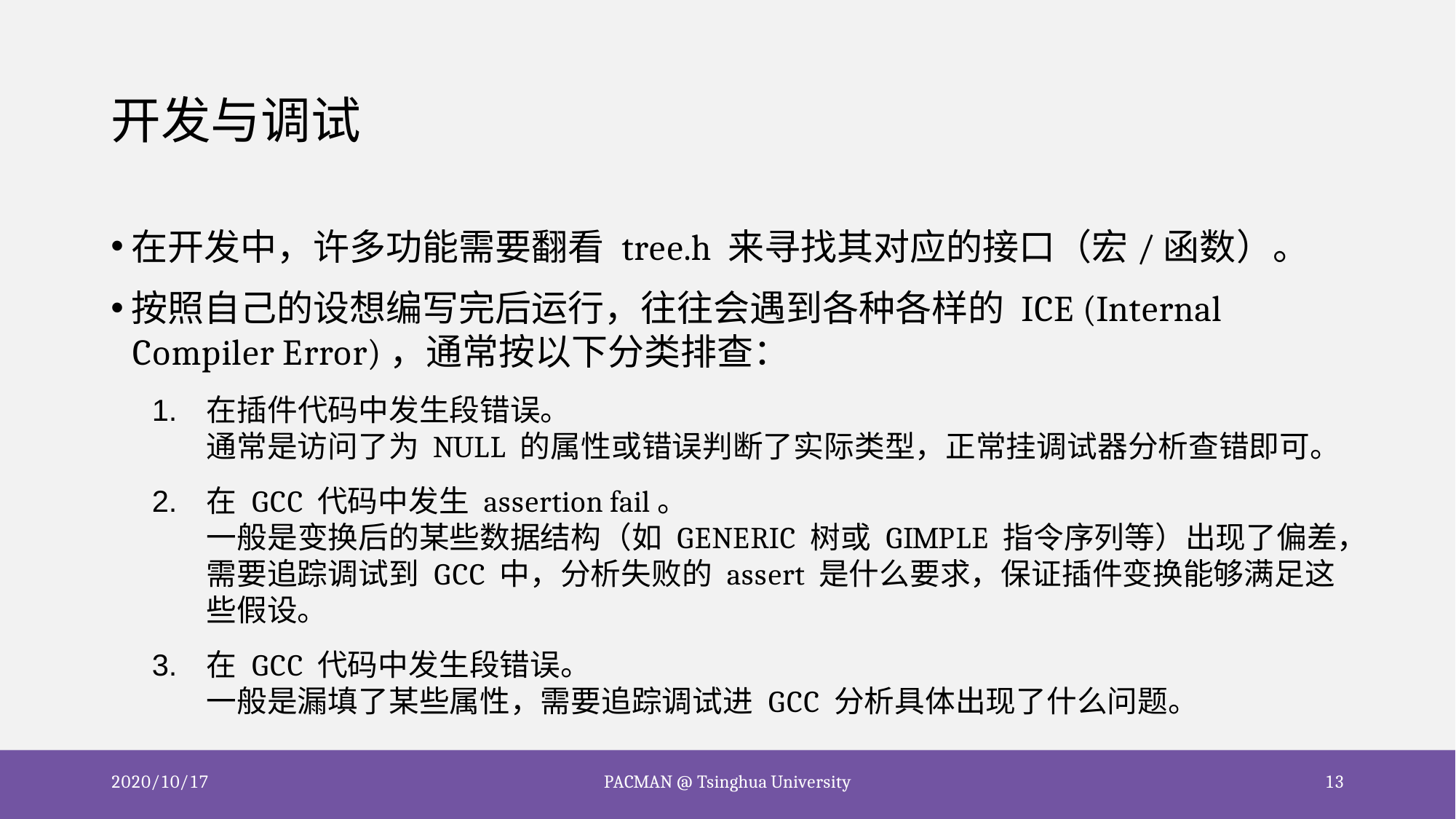

# 开发与调试
在开发中，许多功能需要翻看 tree.h 来寻找其对应的接口（宏/函数）。
按照自己的设想编写完后运行，往往会遇到各种各样的 ICE (Internal Compiler Error)，通常按以下分类排查：
在插件代码中发生段错误。
通常是访问了为 NULL 的属性或错误判断了实际类型，正常挂调试器分析查错即可。
在 GCC 代码中发生 assertion fail。
一般是变换后的某些数据结构（如 GENERIC 树或 GIMPLE 指令序列等）出现了偏差，需要追踪调试到 GCC 中，分析失败的 assert 是什么要求，保证插件变换能够满足这些假设。
在 GCC 代码中发生段错误。
一般是漏填了某些属性，需要追踪调试进 GCC 分析具体出现了什么问题。
2020/10/17
PACMAN @ Tsinghua University
13